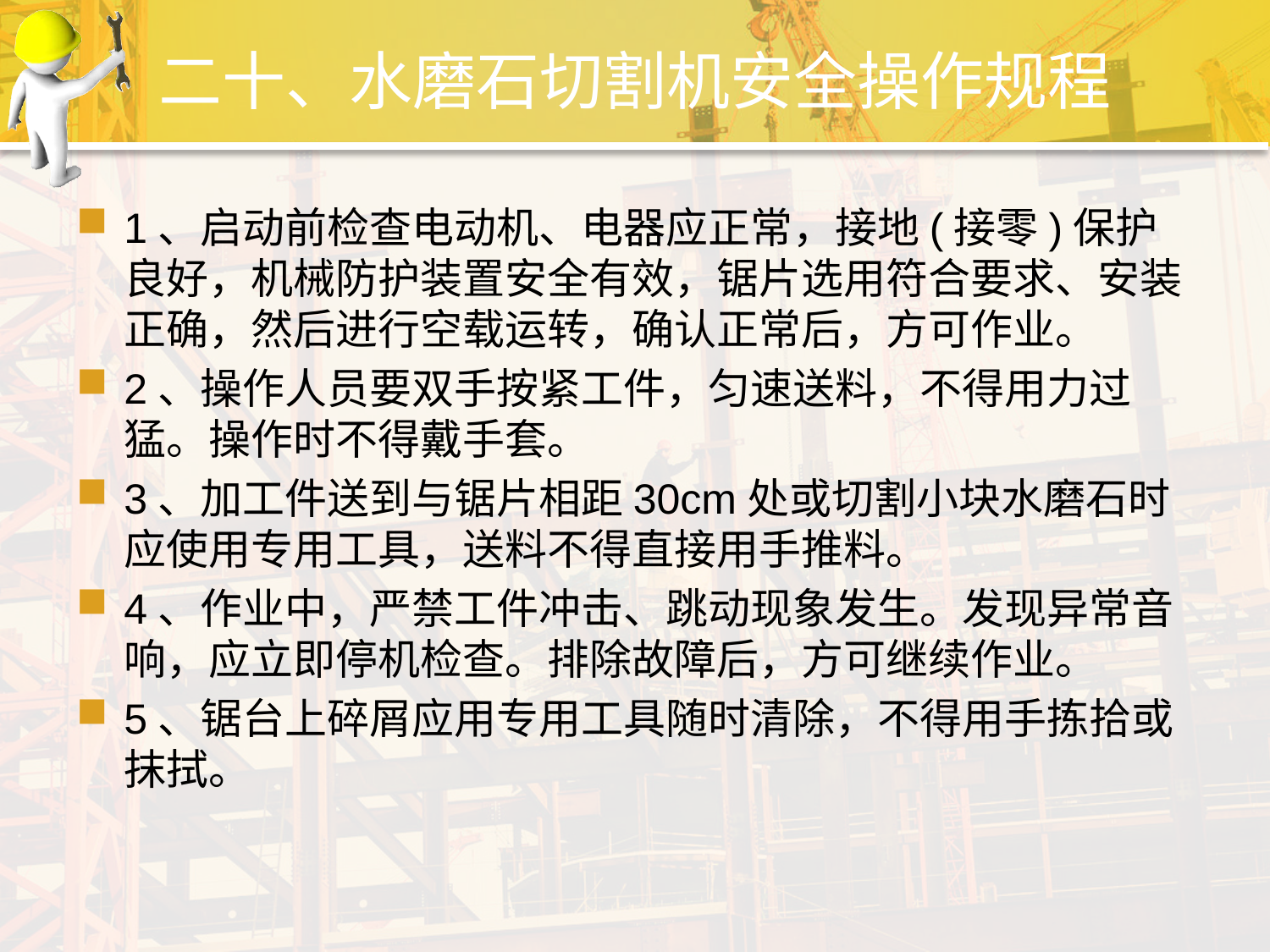

# 二十、水磨石切割机安全操作规程
1、启动前检查电动机、电器应正常，接地(接零)保护良好，机械防护装置安全有效，锯片选用符合要求、安装正确，然后进行空载运转，确认正常后，方可作业。
2、操作人员要双手按紧工件，匀速送料，不得用力过猛。操作时不得戴手套。
3、加工件送到与锯片相距30cm处或切割小块水磨石时应使用专用工具，送料不得直接用手推料。
4、作业中，严禁工件冲击、跳动现象发生。发现异常音响，应立即停机检查。排除故障后，方可继续作业。
5、锯台上碎屑应用专用工具随时清除，不得用手拣拾或抹拭。